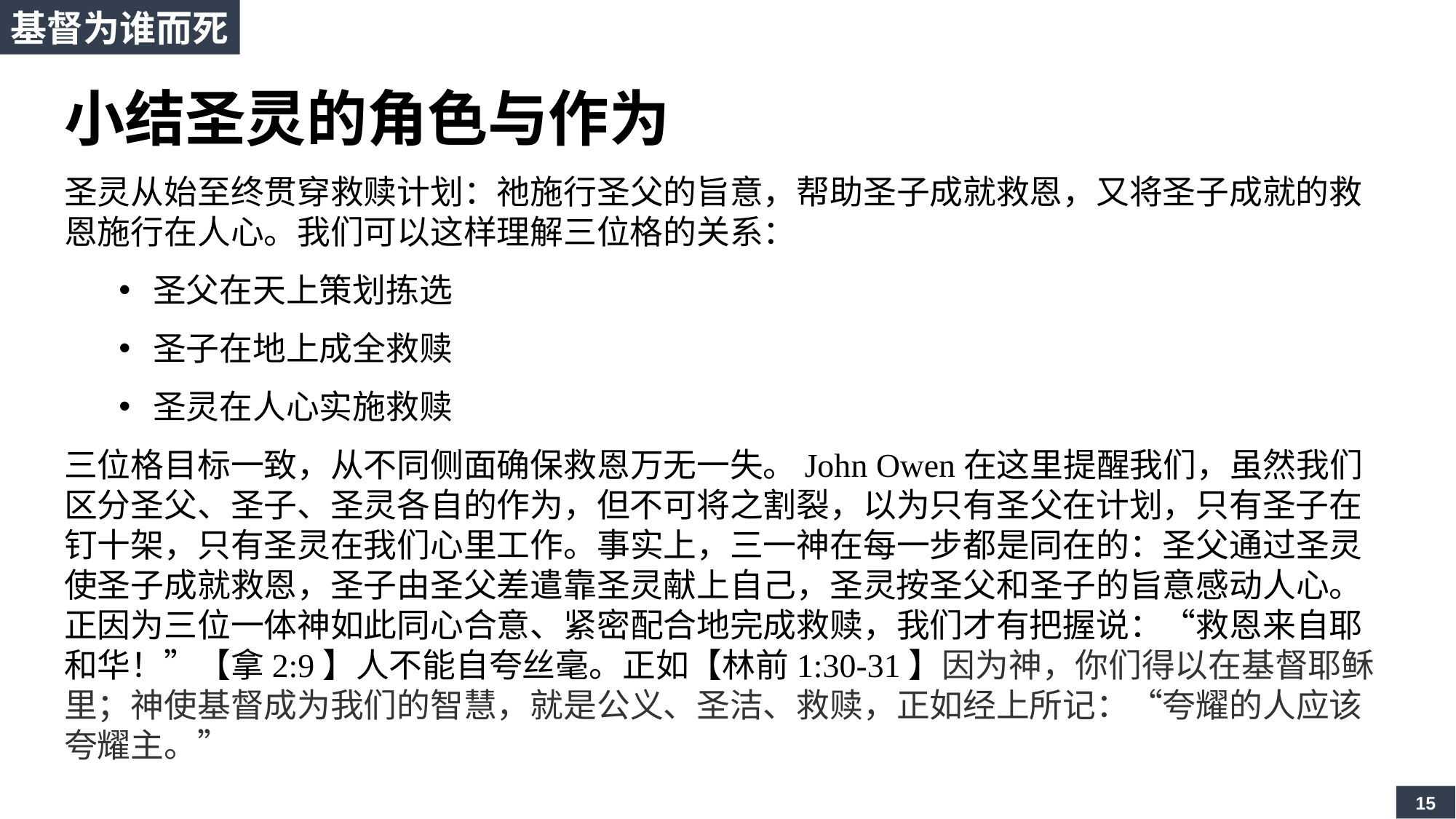

基督为谁而死
小结圣灵的角色与作为
圣灵从始至终贯穿救赎计划：祂施行圣父的旨意，帮助圣子成就救恩，又将圣子成就的救恩施行在人心。我们可以这样理解三位格的关系：
圣父在天上策划拣选
圣子在地上成全救赎
圣灵在人心实施救赎
三位格目标一致，从不同侧面确保救恩万无一失。John Owen在这里提醒我们，虽然我们区分圣父、圣子、圣灵各自的作为，但不可将之割裂，以为只有圣父在计划，只有圣子在钉十架，只有圣灵在我们心里工作。事实上，三一神在每一步都是同在的：圣父通过圣灵使圣子成就救恩，圣子由圣父差遣靠圣灵献上自己，圣灵按圣父和圣子的旨意感动人心。正因为三位一体神如此同心合意、紧密配合地完成救赎，我们才有把握说：“救恩来自耶和华！”【拿2:9】人不能自夸丝毫。正如【林前1:30-31】因为神，你们得以在基督耶稣里；神使基督成为我们的智慧，就是公义、圣洁、救赎，正如经上所记：“夸耀的人应该夸耀主。”
15